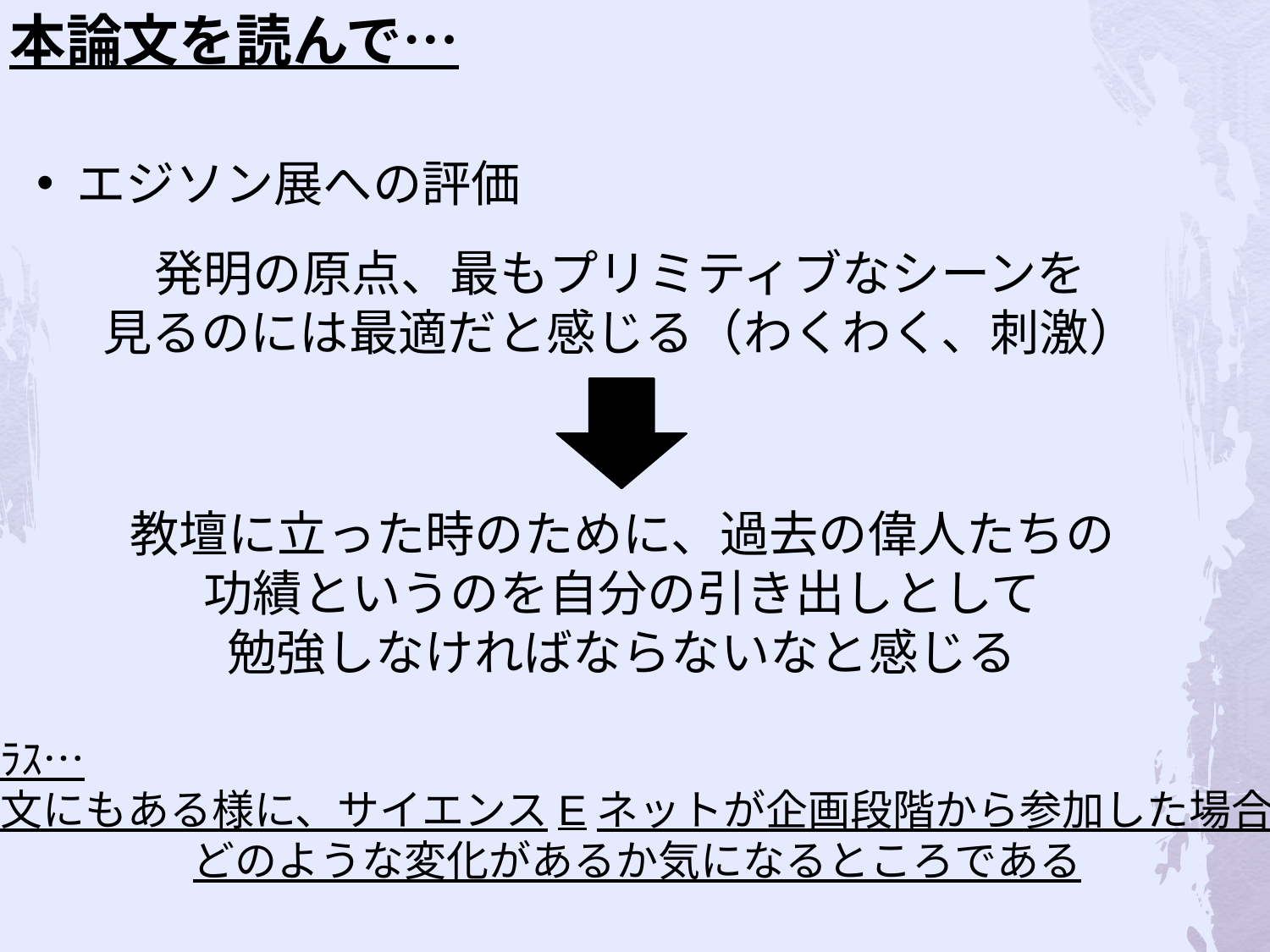

本論文を読んで…
 エジソン展への評価
発明の原点、最もプリミティブなシーンを
見るのには最適だと感じる（わくわく、刺激）

教壇に立った時のために、過去の偉人たちの
功績というのを自分の引き出しとして
勉強しなければならないなと感じる
ﾌﾟﾗｽ…
論文にもある様に、サイエンスEネットが企画段階から参加した場合に
どのような変化があるか気になるところである